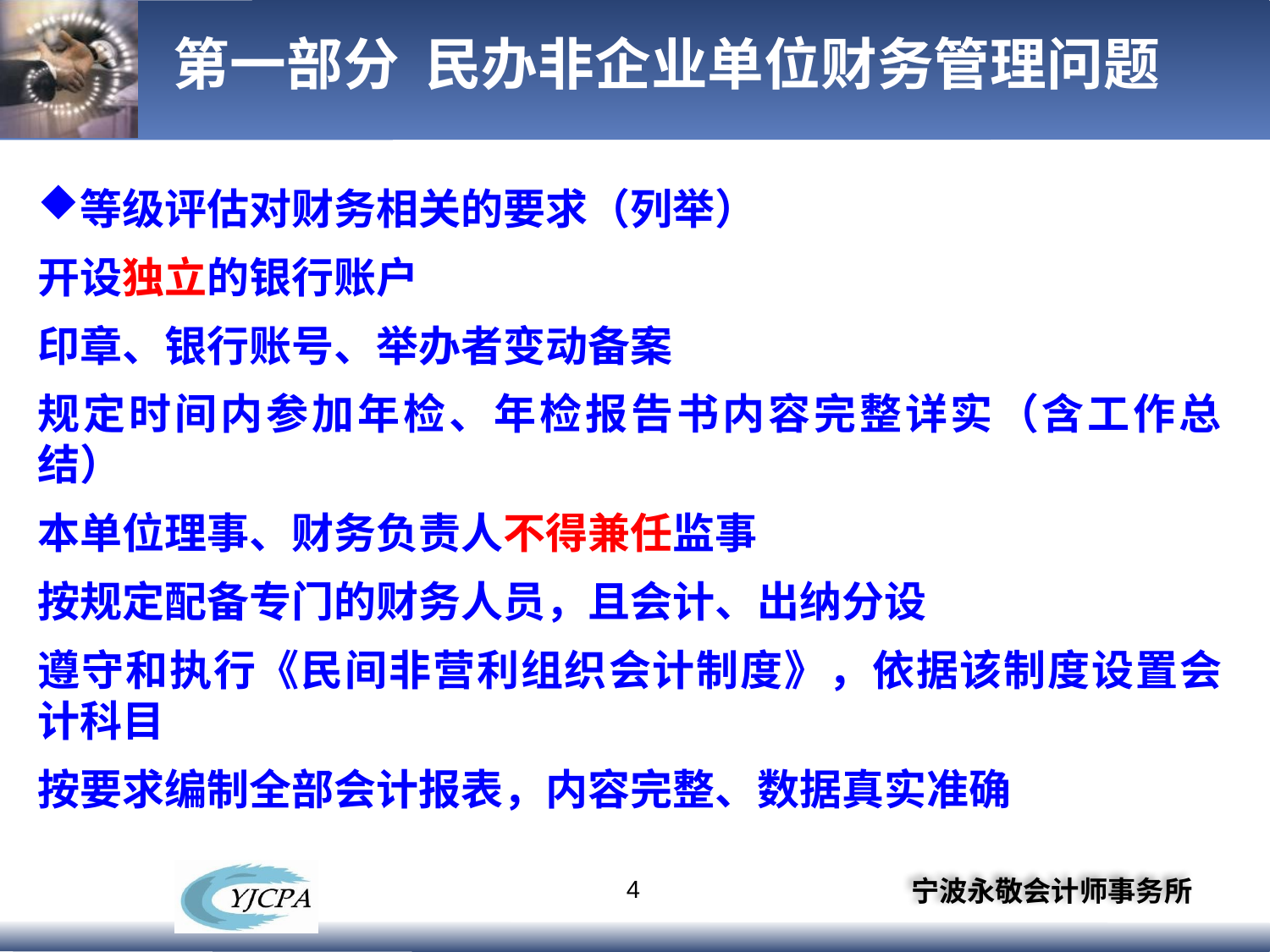

# 第一部分  民办非企业单位财务管理问题
等级评估对财务相关的要求（列举）
开设独立的银行账户
印章、银行账号、举办者变动备案
规定时间内参加年检、年检报告书内容完整详实（含工作总结）
本单位理事、财务负责人不得兼任监事
按规定配备专门的财务人员，且会计、出纳分设
遵守和执行《民间非营利组织会计制度》，依据该制度设置会计科目
按要求编制全部会计报表，内容完整、数据真实准确